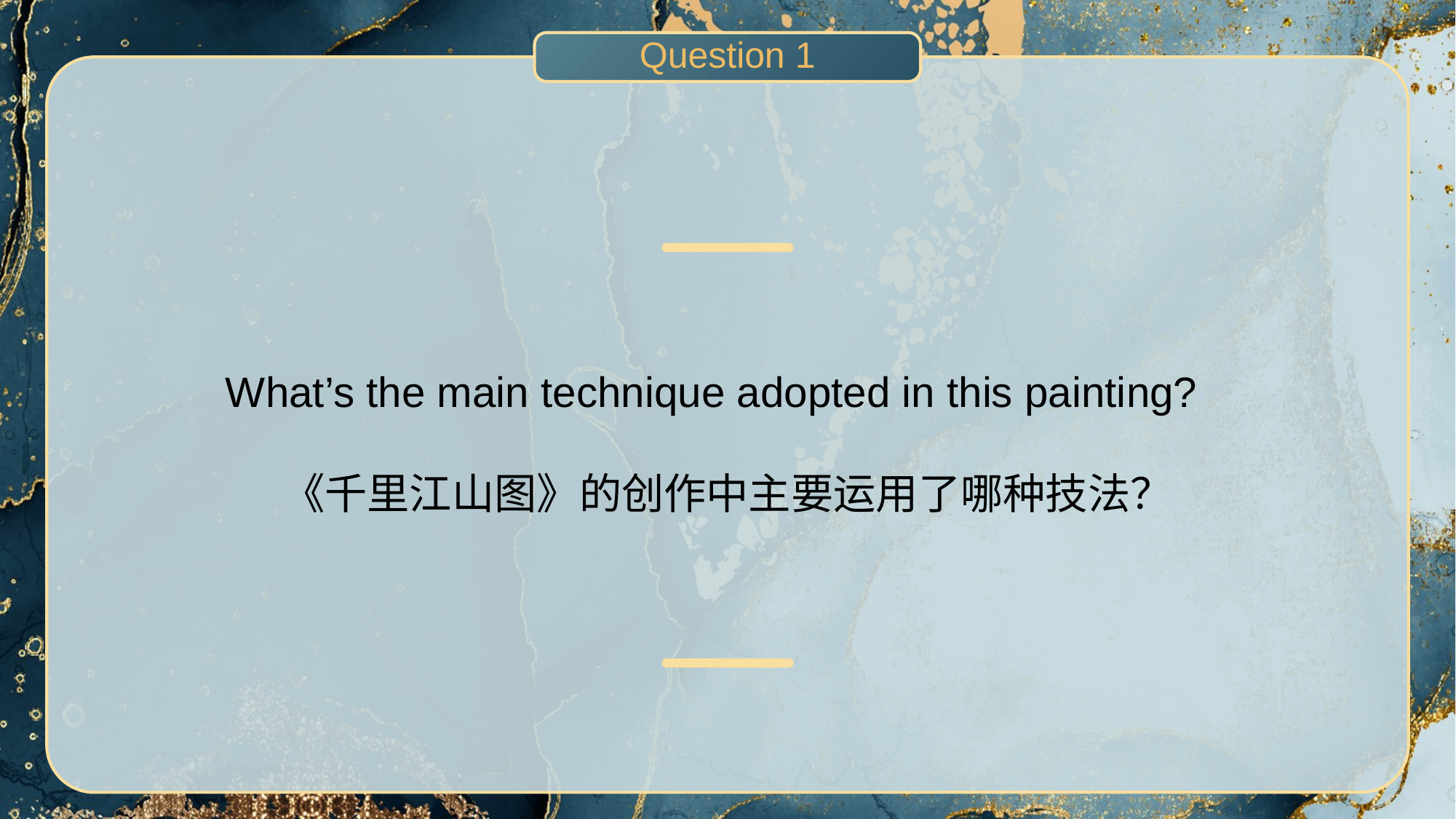

Question 1

What’s the main technique adopted in this painting?
《千里江山图》的创作中主要运用了哪种技法？